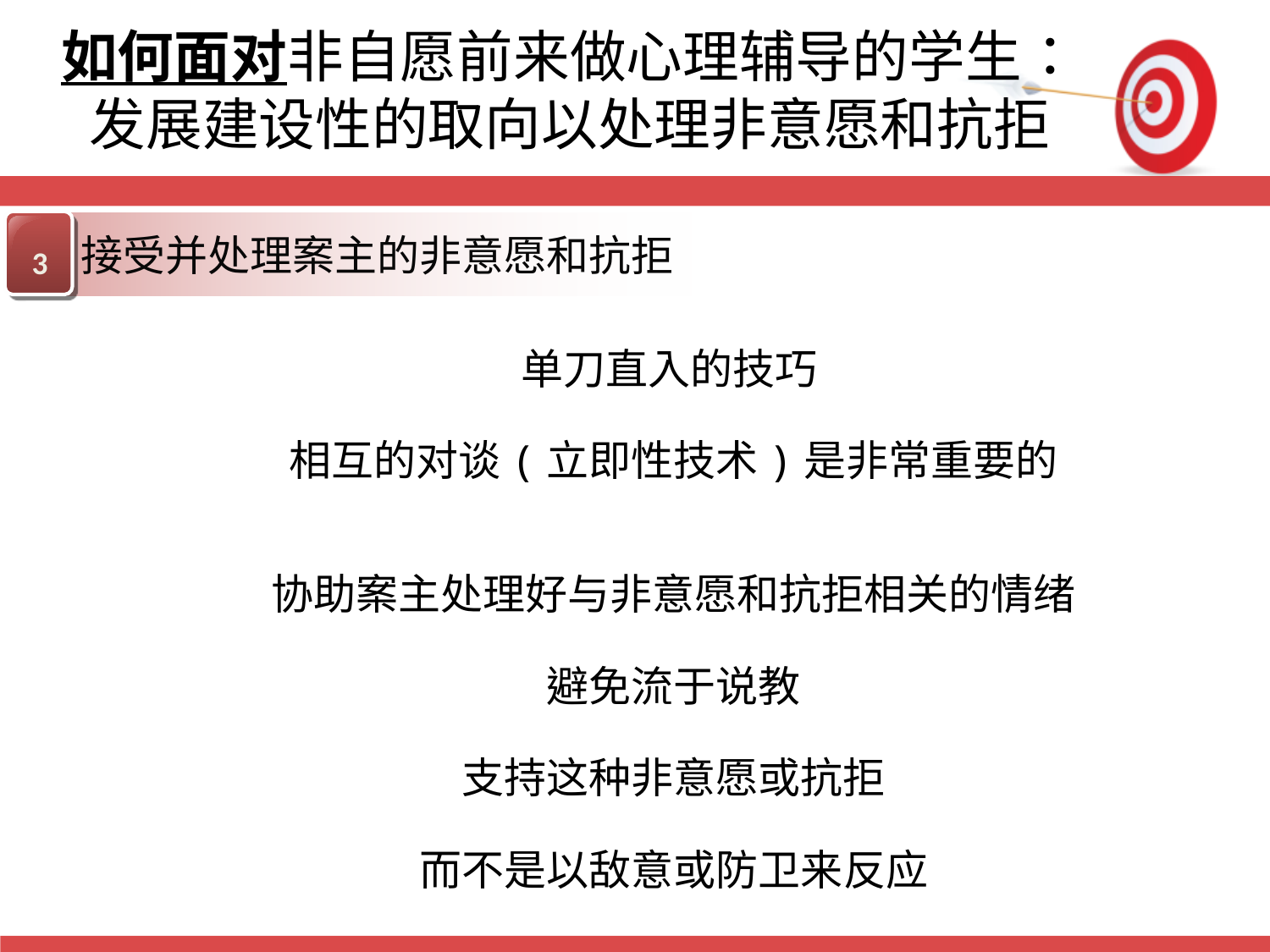

# 如何面对非自愿前来做心理辅导的学生： 发展建设性的取向以处理非意愿和抗拒

接受并处理案主的非意愿和抗拒
3
单刀直入的技巧
相互的对谈(立即性技术)是非常重要的
协助案主处理好与非意愿和抗拒相关的情绪
避免流于说教
支持这种非意愿或抗拒
而不是以敌意或防卫来反应